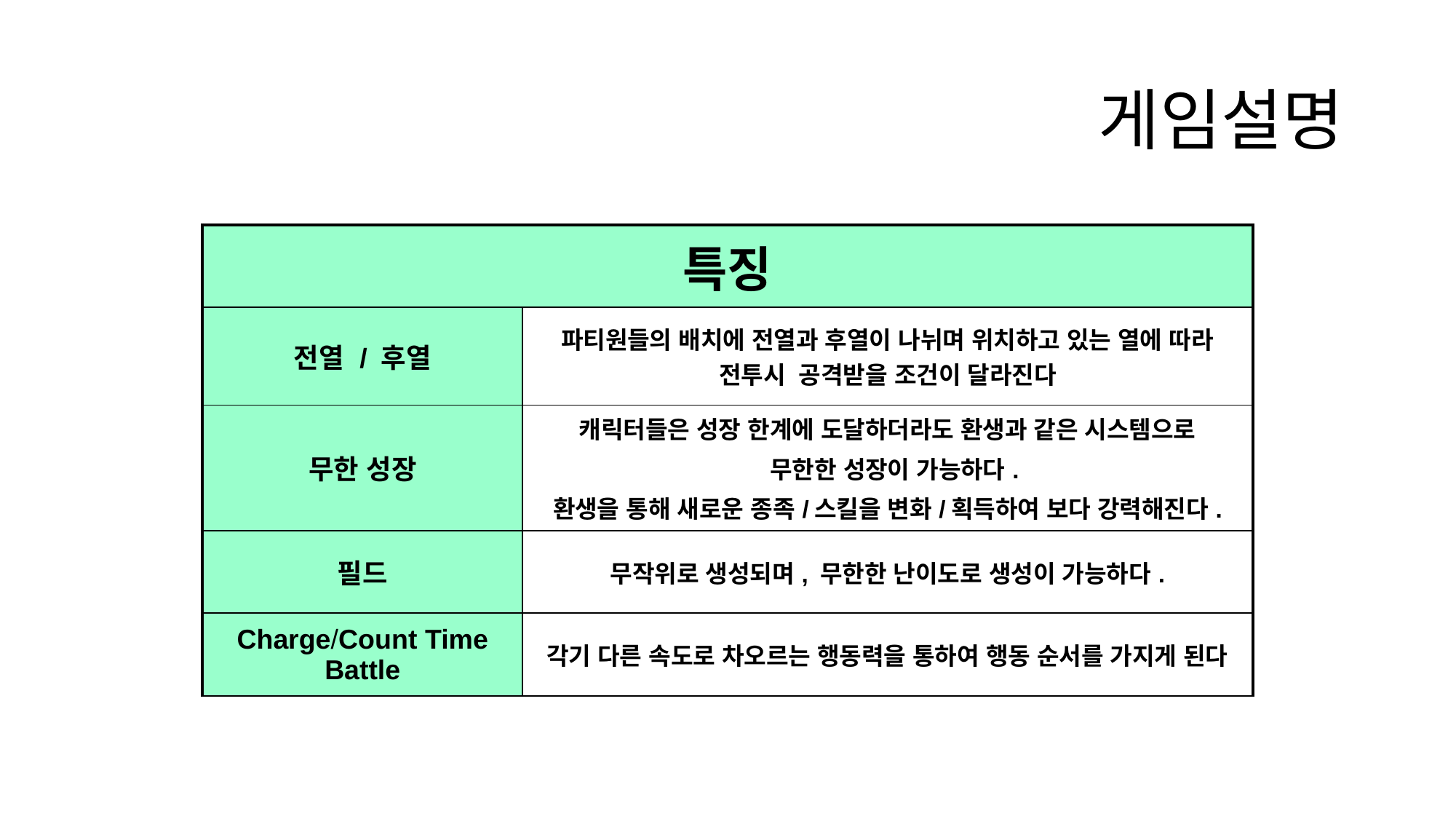

# 게임설명
| 특징 |  |
| --- | --- |
| 전열 / 후열 | 파티원들의 배치에 전열과 후열이 나뉘며 위치하고 있는 열에 따라 전투시 공격받을 조건이 달라진다 |
| 무한 성장 | 캐릭터들은 성장 한계에 도달하더라도 환생과 같은 시스템으로 무한한 성장이 가능하다. 환생을 통해 새로운 종족/스킬을 변화/획득하여 보다 강력해진다. |
| 필드 | 무작위로 생성되며, 무한한 난이도로 생성이 가능하다. |
| Charge/Count Time Battle | 각기 다른 속도로 차오르는 행동력을 통하여 행동 순서를 가지게 된다 |